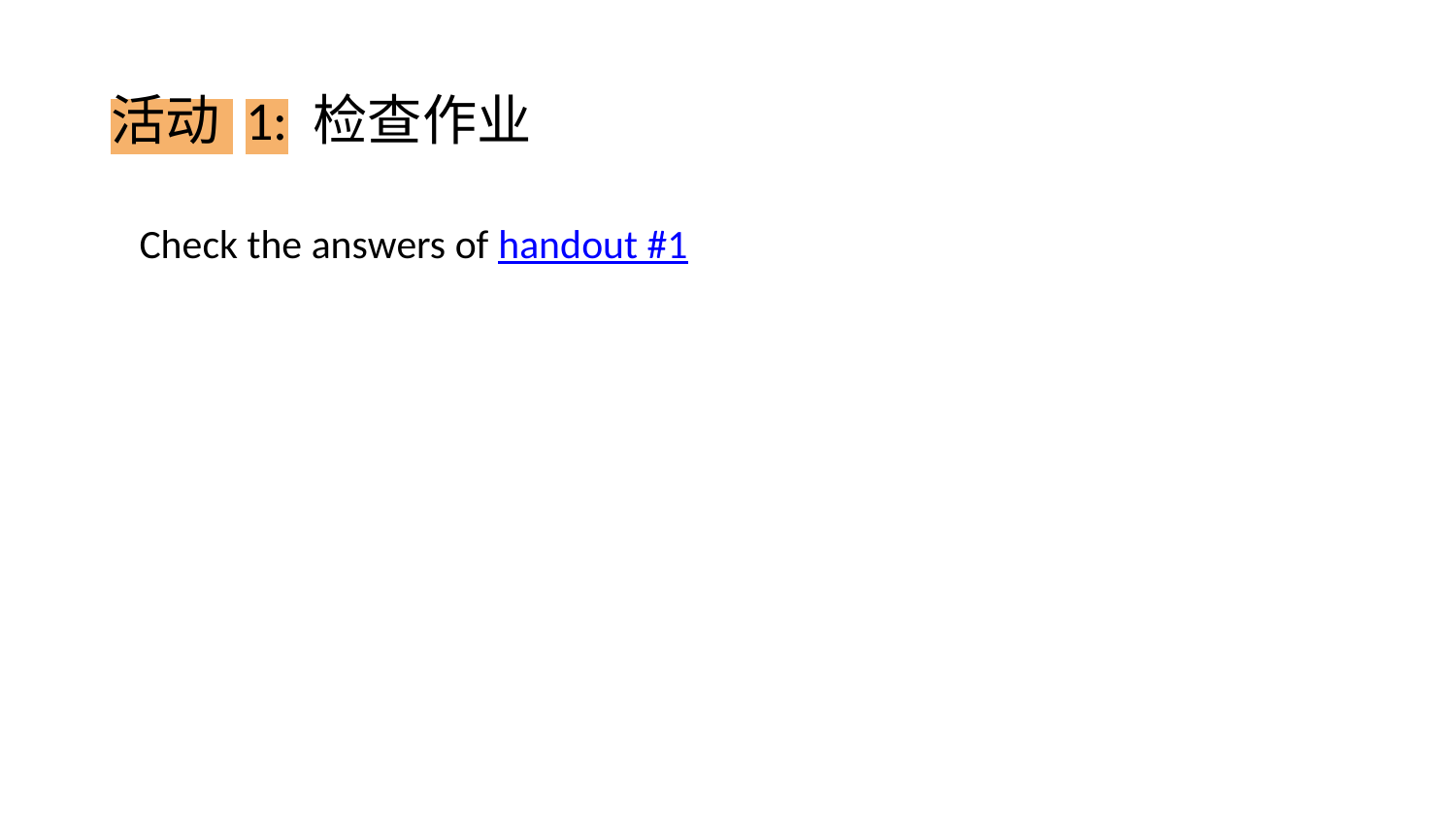

# 活动 1: 检查作业
Check the answers of handout #1